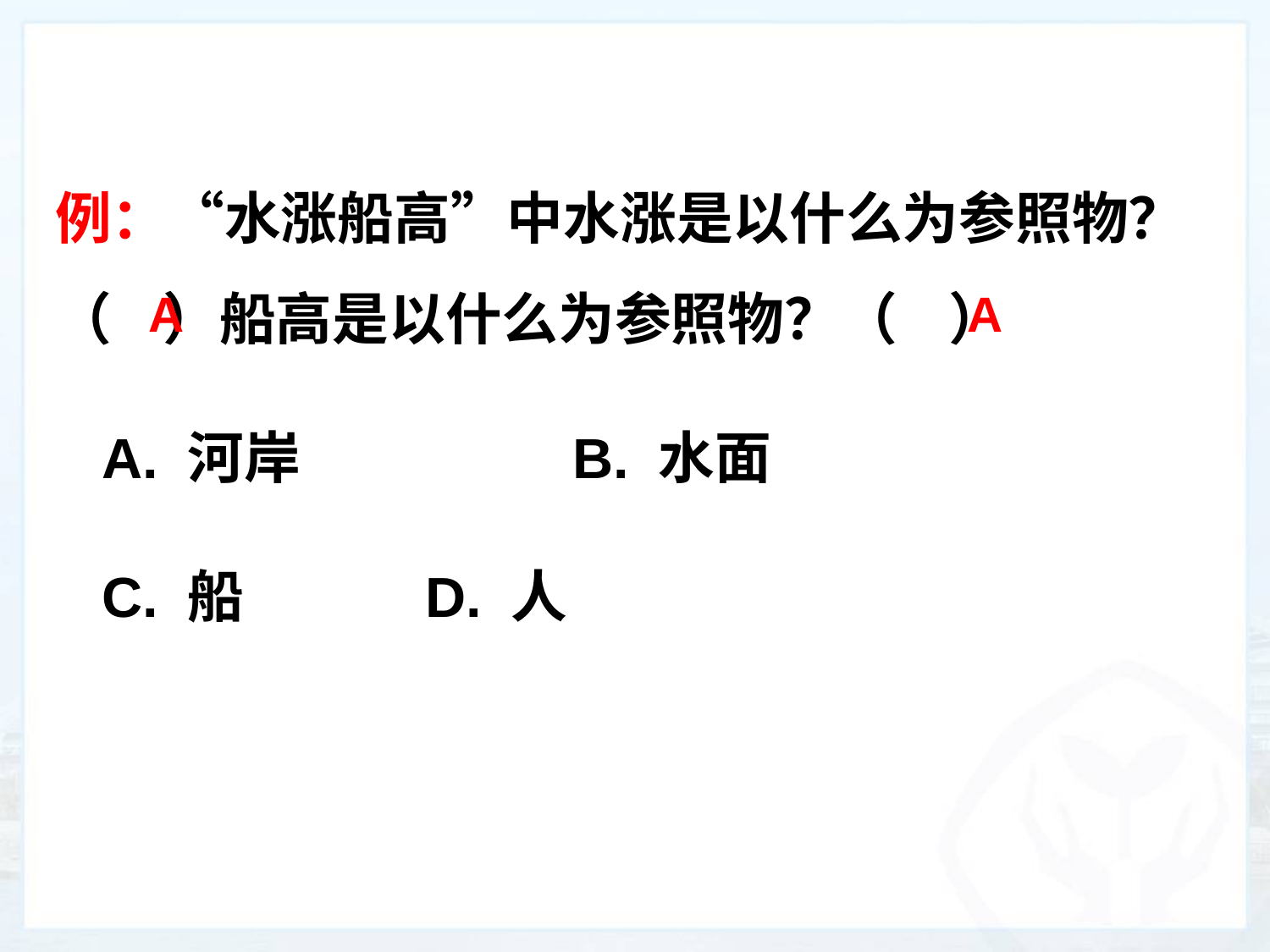

例：“水涨船高”中水涨是以什么为参照物？（    ）船高是以什么为参照物？（    ）
   A. 河岸                    B. 水面
   C. 船             D. 人
A
A